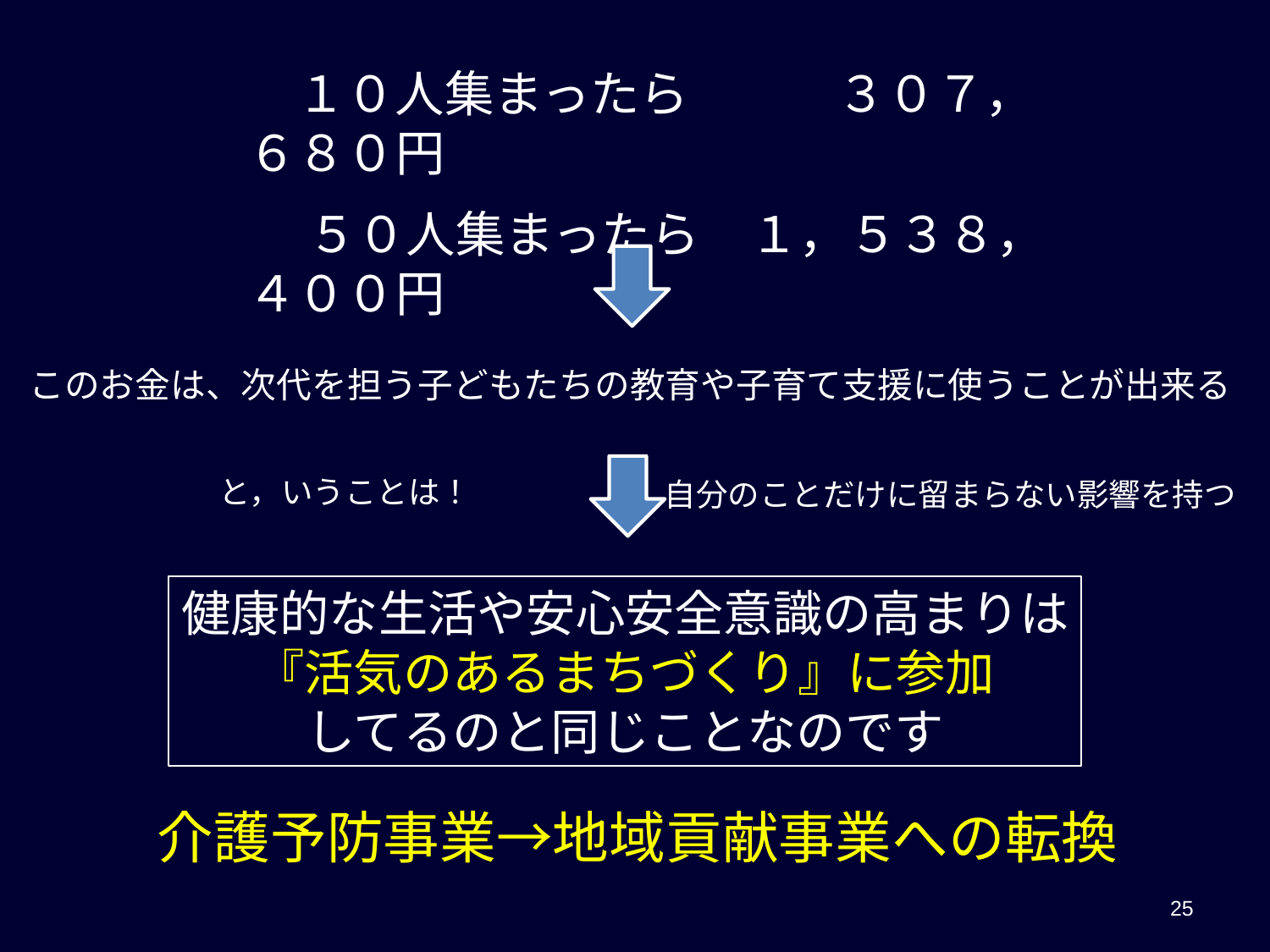

１０人集まったら　　　３０７，６８０円

　 ５０人集まったら　１，５３８，４００円

このお金は、次代を担う子どもたちの教育や子育て支援に使うことが出来る

と，いうことは！
自分のことだけに留まらない影響を持つ
健康的な生活や安心安全意識の高まりは
『活気のあるまちづくり』に参加
してるのと同じことなのです
介護予防事業→地域貢献事業への転換
25